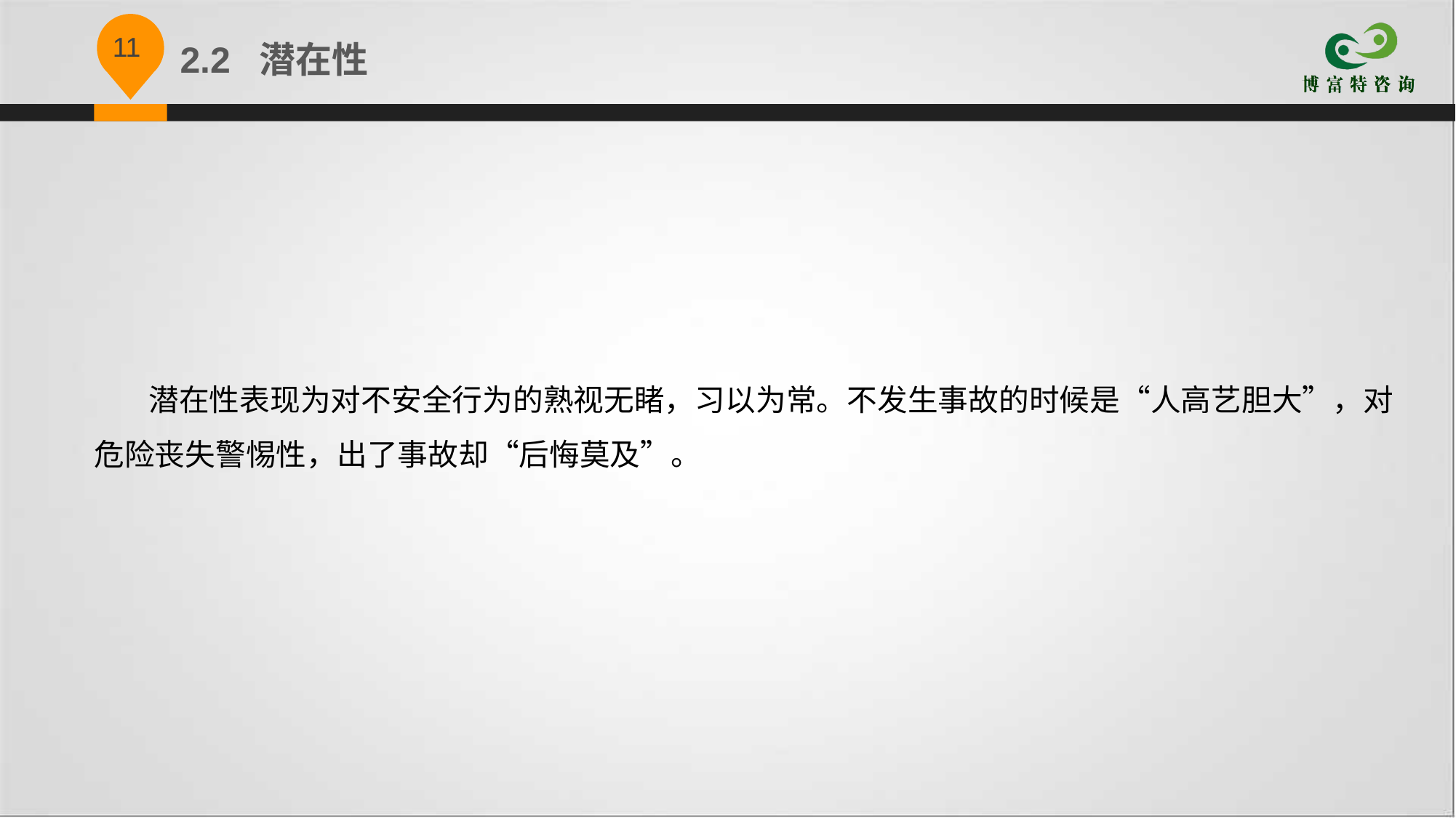

2.2  潜在性
潜在性表现为对不安全行为的熟视无睹，习以为常。不发生事故的时候是“人高艺胆大”，对危险丧失警惕性，出了事故却“后悔莫及”。